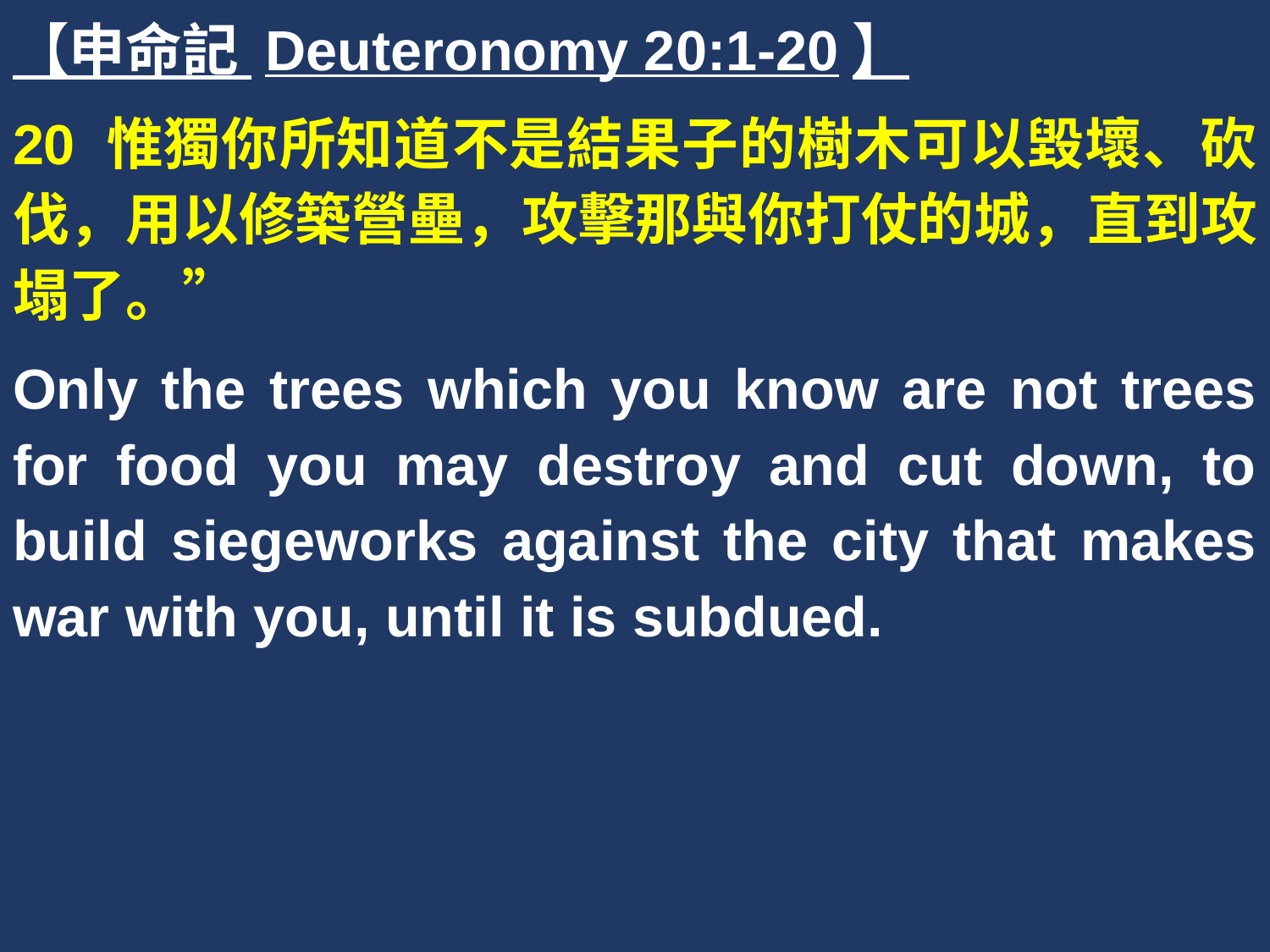

【申命記 Deuteronomy 20:1-20】
20 惟獨你所知道不是結果子的樹木可以毀壞、砍伐，用以修築營壘，攻擊那與你打仗的城，直到攻塌了。”
Only the trees which you know are not trees for food you may destroy and cut down, to build siegeworks against the city that makes war with you, until it is subdued.